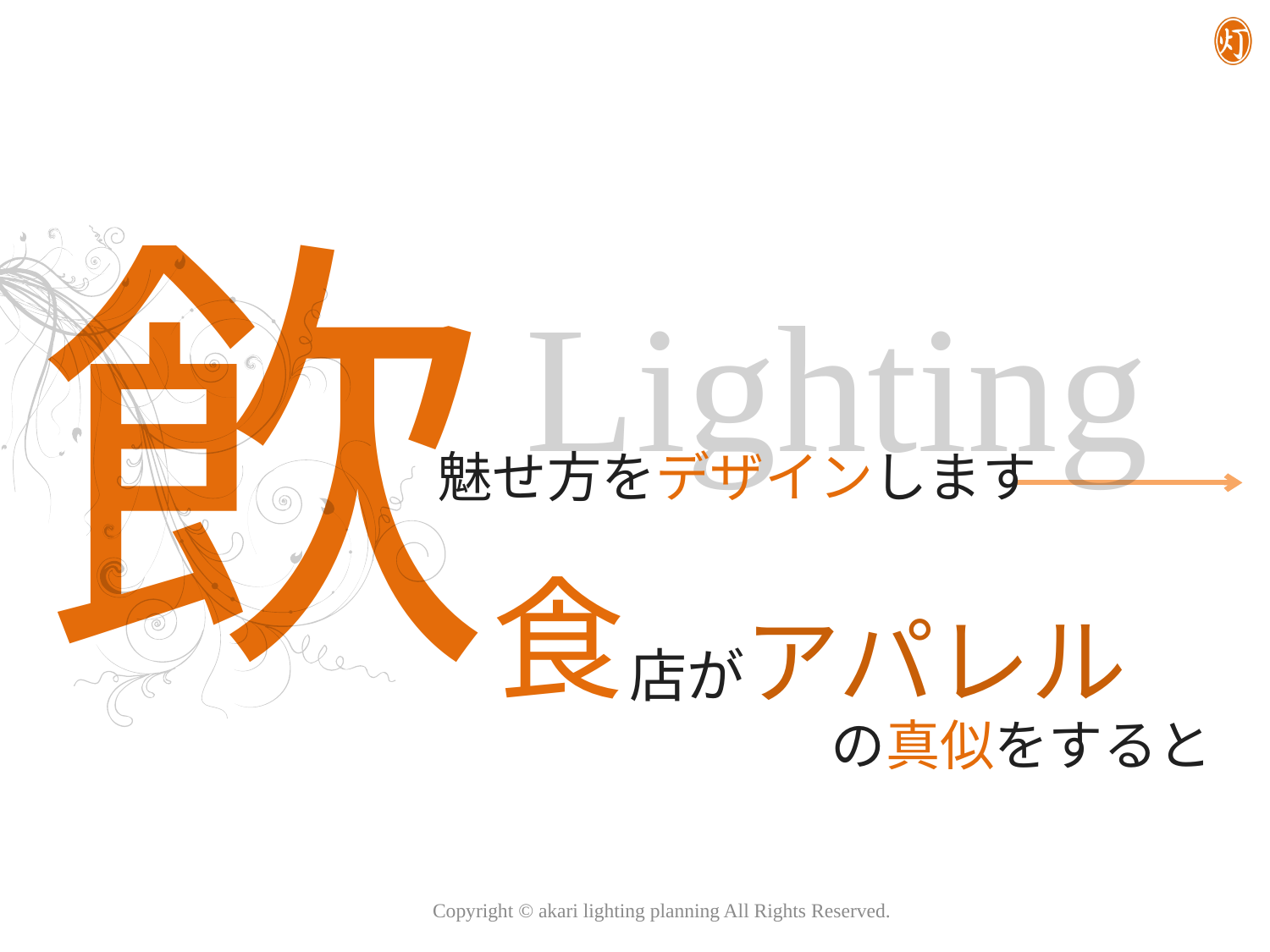

飲

Lighting
魅せ方をデザインします
食
店がアパレル
の真似をすると
Copyright © akari lighting planning All Rights Reserved.